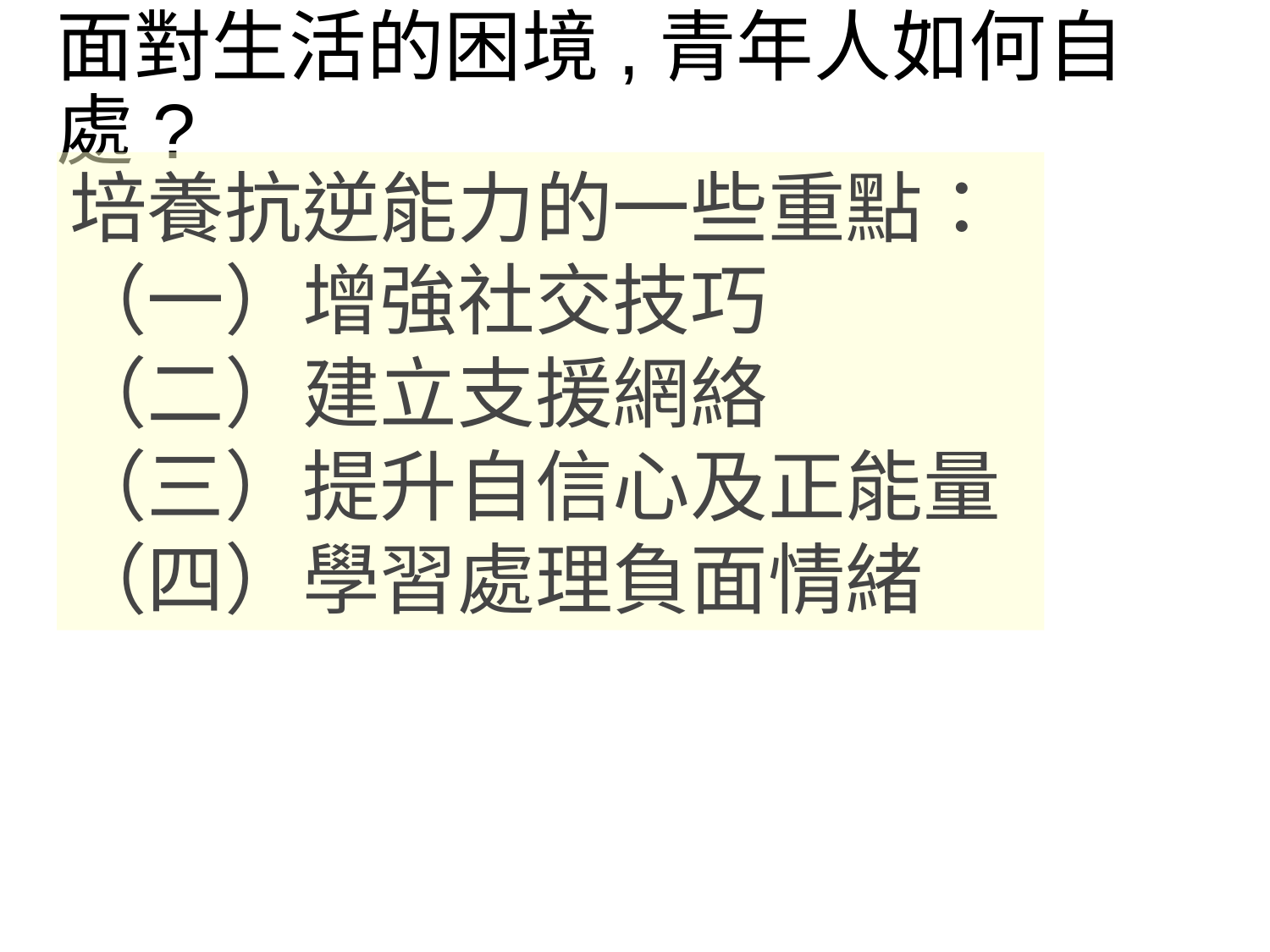

# 面對生活的困境,青年人如何自處?
培養抗逆能力的一些重點：
（一）增強社交技巧
（二）建立支援網絡
（三）提升自信心及正能量
（四）學習處理負面情緒